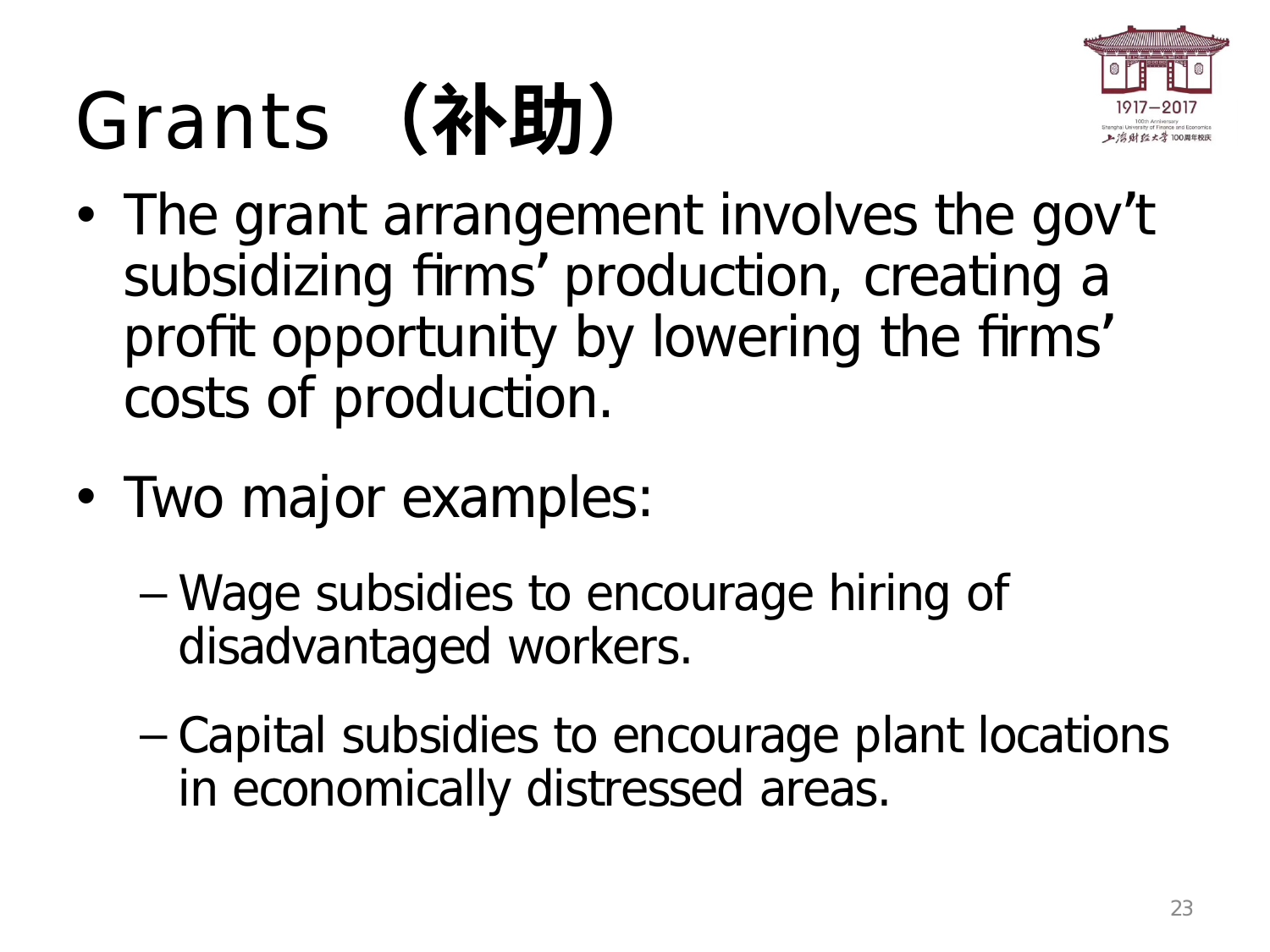

# Grants（补助）
The grant arrangement involves the gov’t subsidizing firms’ production, creating a profit opportunity by lowering the firms’ costs of production.
Two major examples:
Wage subsidies to encourage hiring of disadvantaged workers.
Capital subsidies to encourage plant locations in economically distressed areas.
23